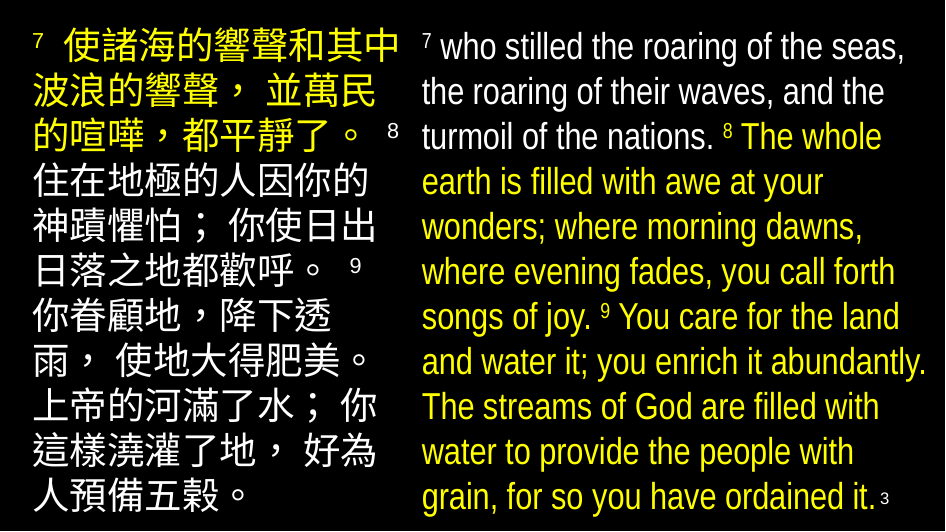

7 使諸海的響聲和其中波浪的響聲， 並萬民的喧嘩，都平靜了。 8 住在地極的人因你的神蹟懼怕； 你使日出日落之地都歡呼。 9 你眷顧地，降下透雨， 使地大得肥美。 上帝的河滿了水； 你這樣澆灌了地， 好為人預備五榖。
7 who stilled the roaring of the seas, the roaring of their waves, and the turmoil of the nations. 8 The whole earth is filled with awe at your wonders; where morning dawns, where evening fades, you call forth songs of joy. 9 You care for the land and water it; you enrich it abundantly. The streams of God are filled with water to provide the people with grain, for so you have ordained it.
3